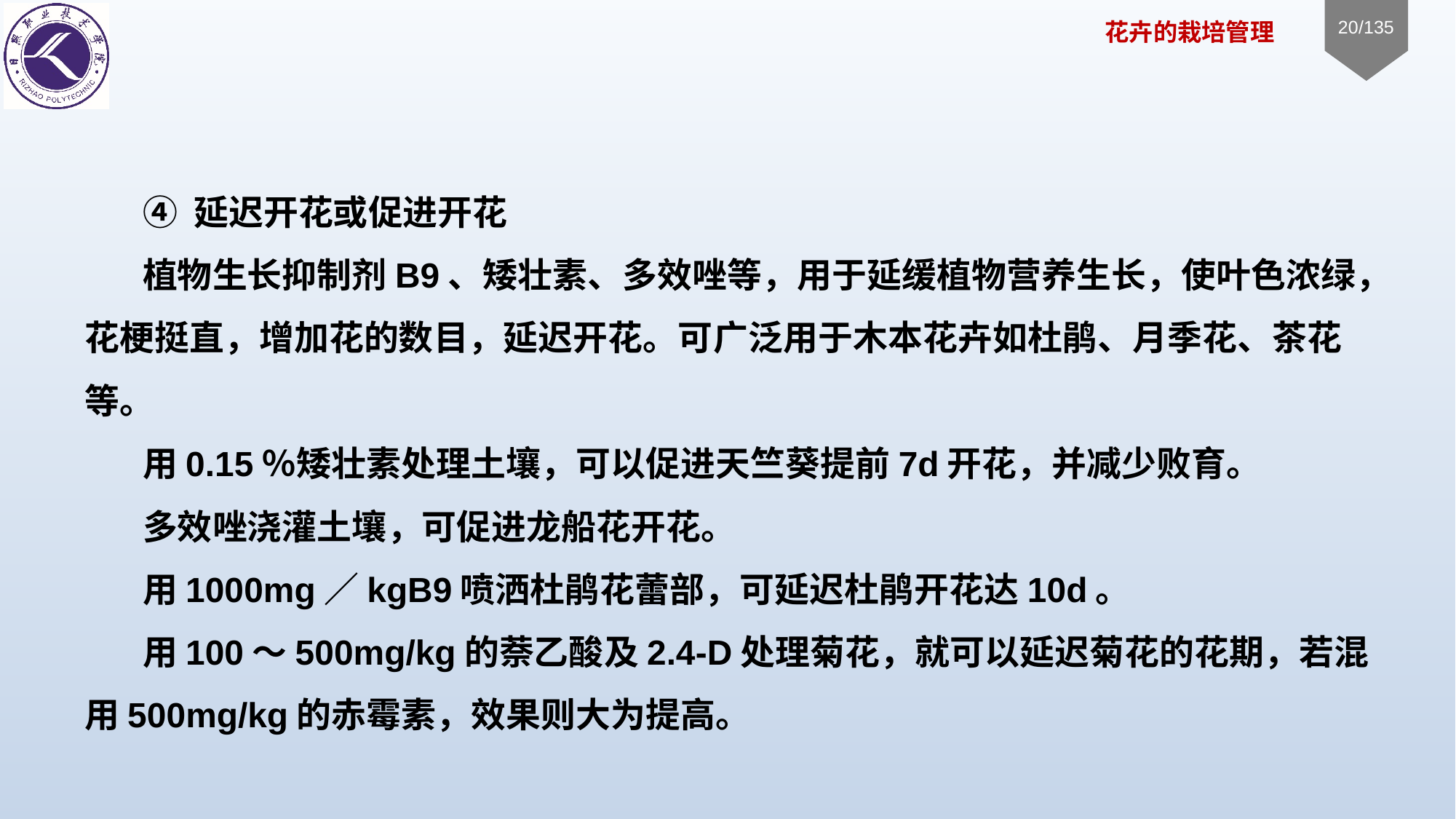

④ 延迟开花或促进开花
植物生长抑制剂B9、矮壮素、多效唑等，用于延缓植物营养生长，使叶色浓绿，花梗挺直，增加花的数目，延迟开花。可广泛用于木本花卉如杜鹃、月季花、茶花等。
用0.15％矮壮素处理土壤，可以促进天竺葵提前7d开花，并减少败育。
多效唑浇灌土壤，可促进龙船花开花。
用1000mg／kgB9喷洒杜鹃花蕾部，可延迟杜鹃开花达10d。
用100～500mg/kg的萘乙酸及2.4-D处理菊花，就可以延迟菊花的花期，若混用500mg/kg的赤霉素，效果则大为提高。